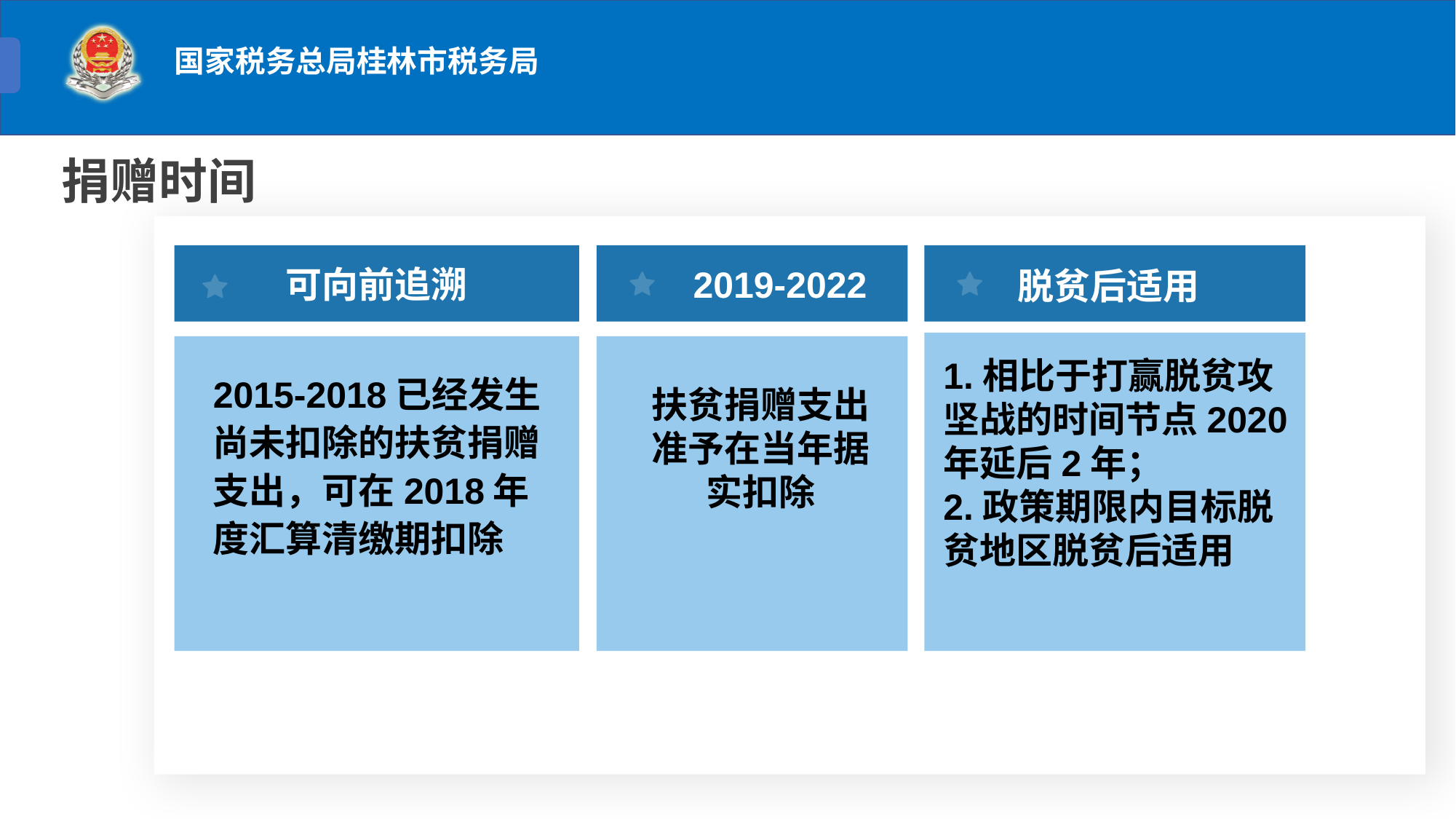

捐赠时间

可向前追溯
2019-2022
脱贫后适用

1.相比于打赢脱贫攻
坚战的时间节点2020
年延后2年；
2.政策期限内目标脱
贫地区脱贫后适用
2015-2018已经发生尚未扣除的扶贫捐赠支出，可在2018年度汇算清缴期扣除

扶贫捐赠支出准予在当年据实扣除